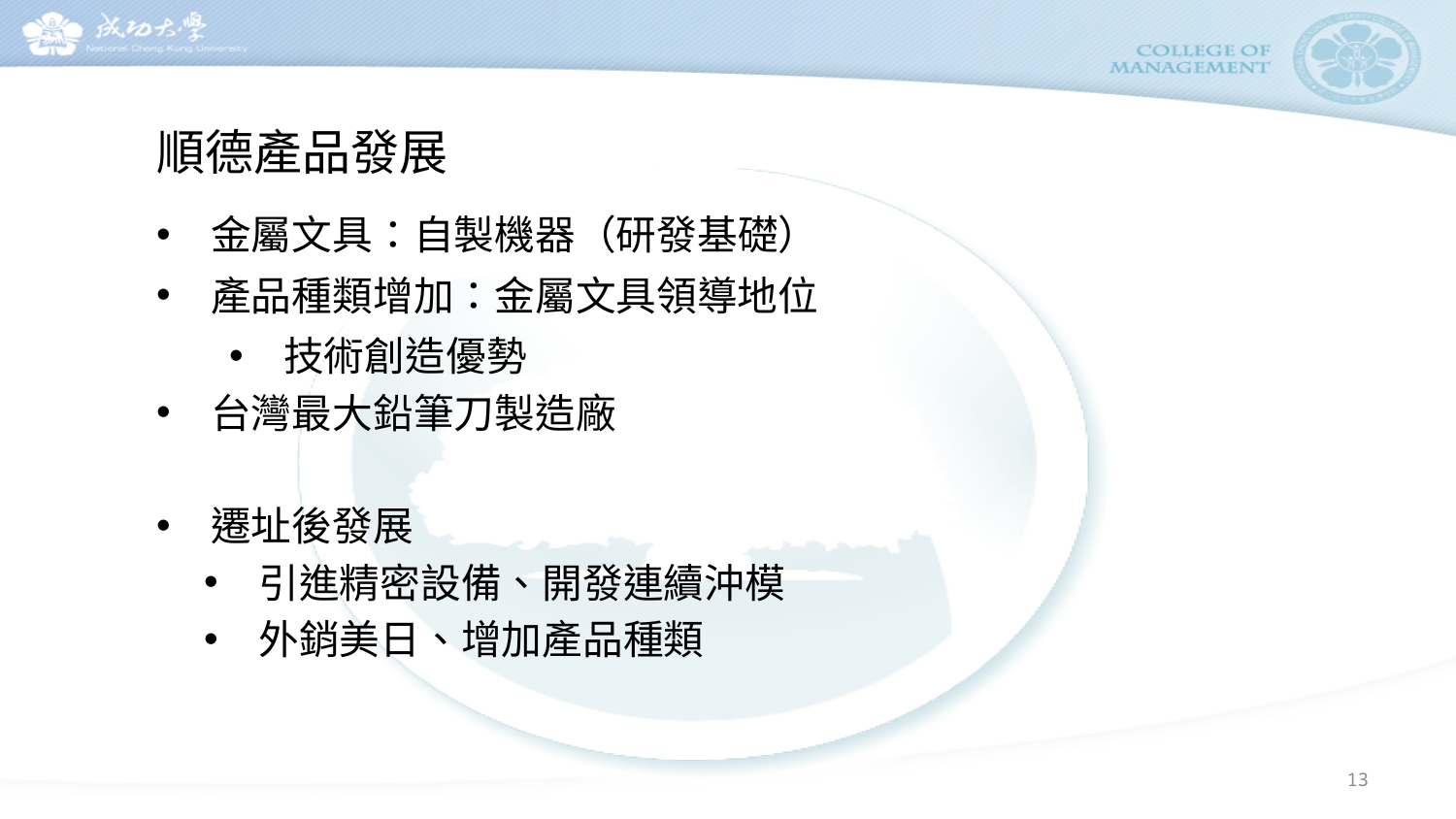

順德產品發展
金屬文具：自製機器（研發基礎）
產品種類增加：金屬文具領導地位
技術創造優勢
台灣最大鉛筆刀製造廠

遷址後發展
引進精密設備、開發連續沖模
外銷美日、增加產品種類
13